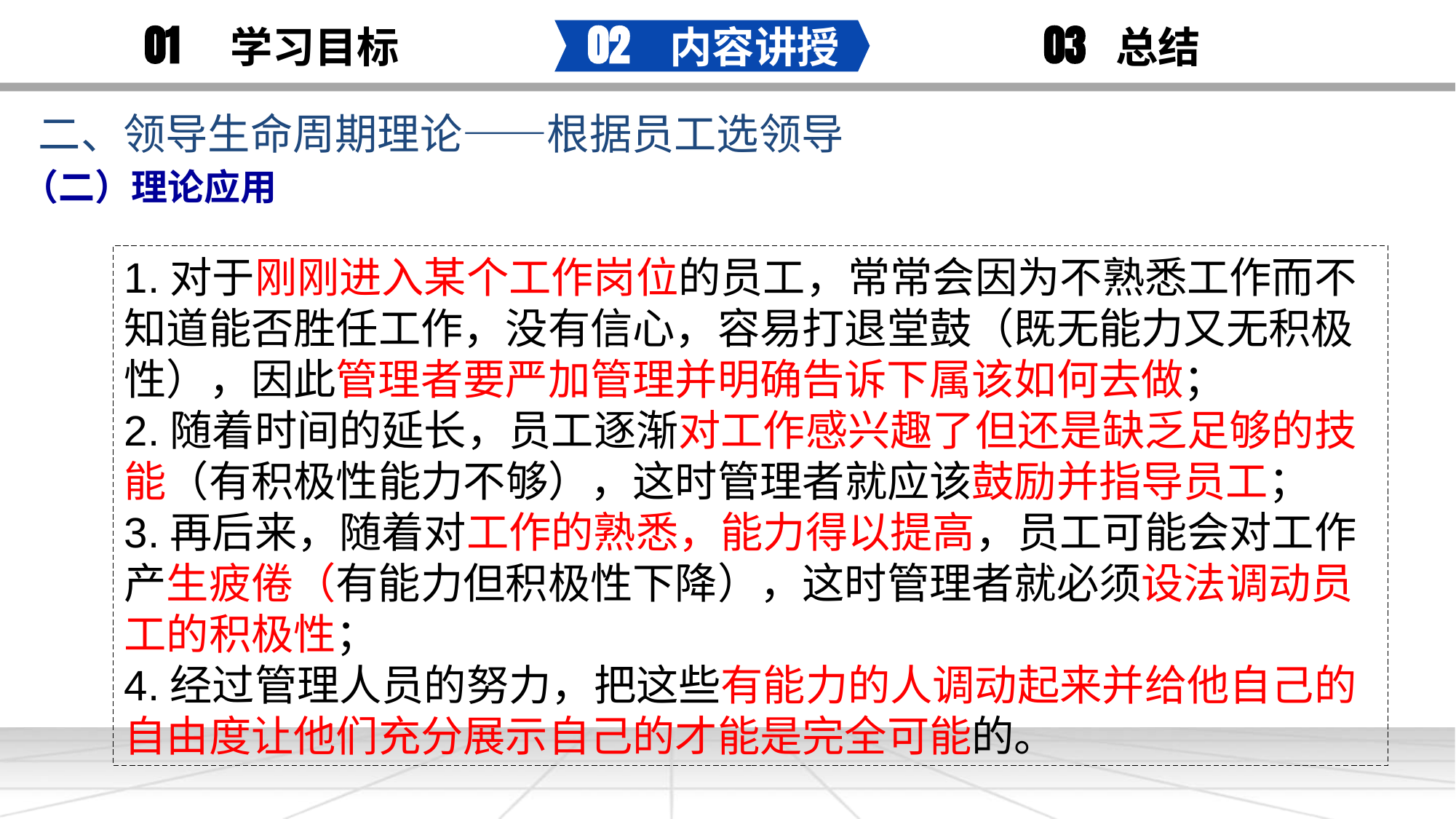

02   内容讲授
03  总结
01    学习目标

二、领导生命周期理论——根据员工选领导
（二）理论应用
1.对于刚刚进入某个工作岗位的员工，常常会因为不熟悉工作而不知道能否胜任工作，没有信心，容易打退堂鼓（既无能力又无积极性），因此管理者要严加管理并明确告诉下属该如何去做；
2.随着时间的延长，员工逐渐对工作感兴趣了但还是缺乏足够的技能（有积极性能力不够），这时管理者就应该鼓励并指导员工；
3.再后来，随着对工作的熟悉，能力得以提高，员工可能会对工作产生疲倦（有能力但积极性下降），这时管理者就必须设法调动员工的积极性；
4.经过管理人员的努力，把这些有能力的人调动起来并给他自己的自由度让他们充分展示自己的才能是完全可能的。